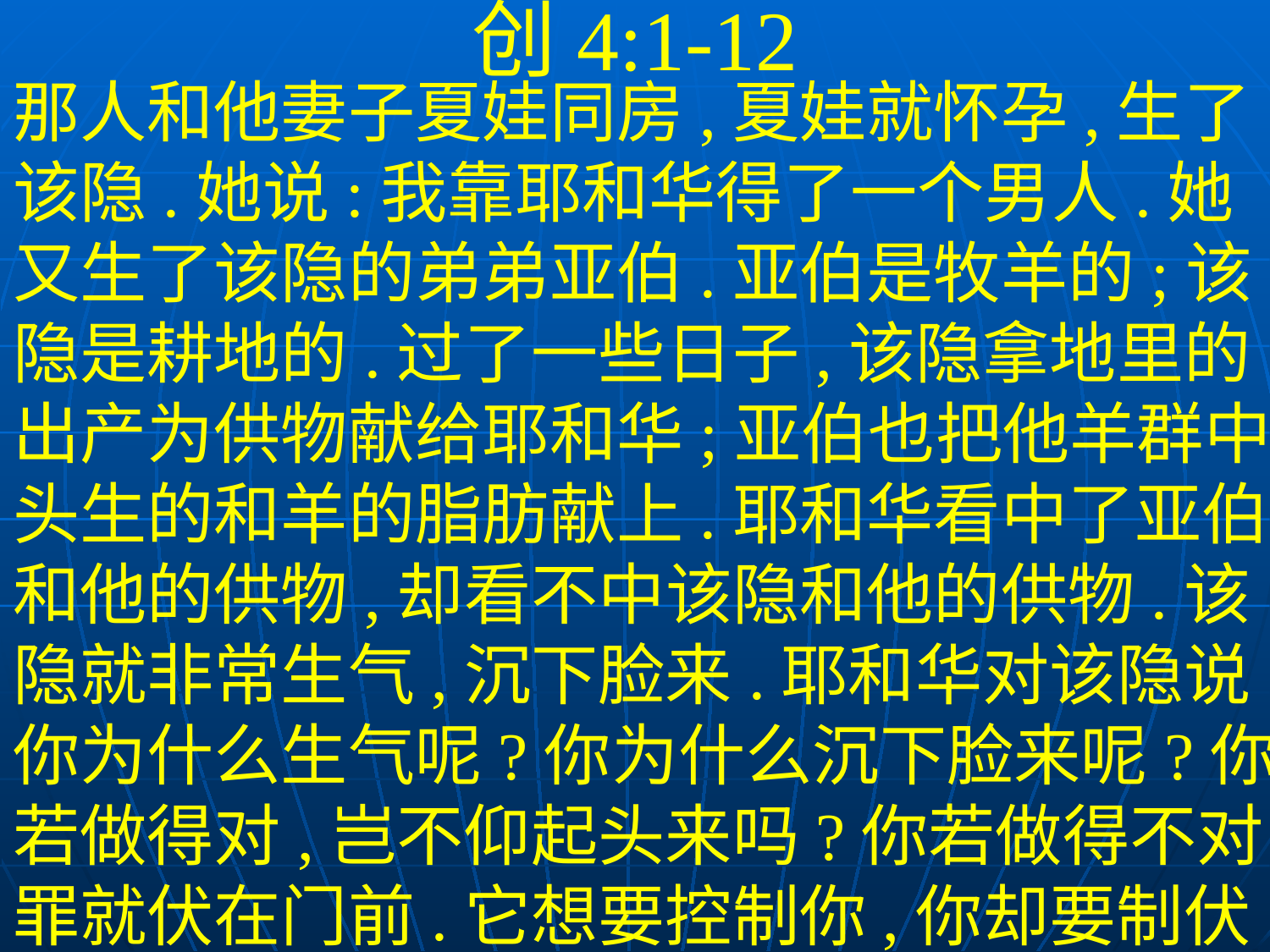

创4:1-12
那人和他妻子夏娃同房,夏娃就怀孕,生了该隐.她说:我靠耶和华得了一个男人.她又生了该隐的弟弟亚伯.亚伯是牧羊的;该隐是耕地的.过了一些日子,该隐拿地里的出产为供物献给耶和华;亚伯也把他羊群中头生的和羊的脂肪献上.耶和华看中了亚伯和他的供物,却看不中该隐和他的供物.该隐就非常生气,沉下脸来.耶和华对该隐说:你为什么生气呢?你为什么沉下脸来呢?你若做得对,岂不仰起头来吗?你若做得不对,罪就伏在门前.它想要控制你,你却要制伏它.